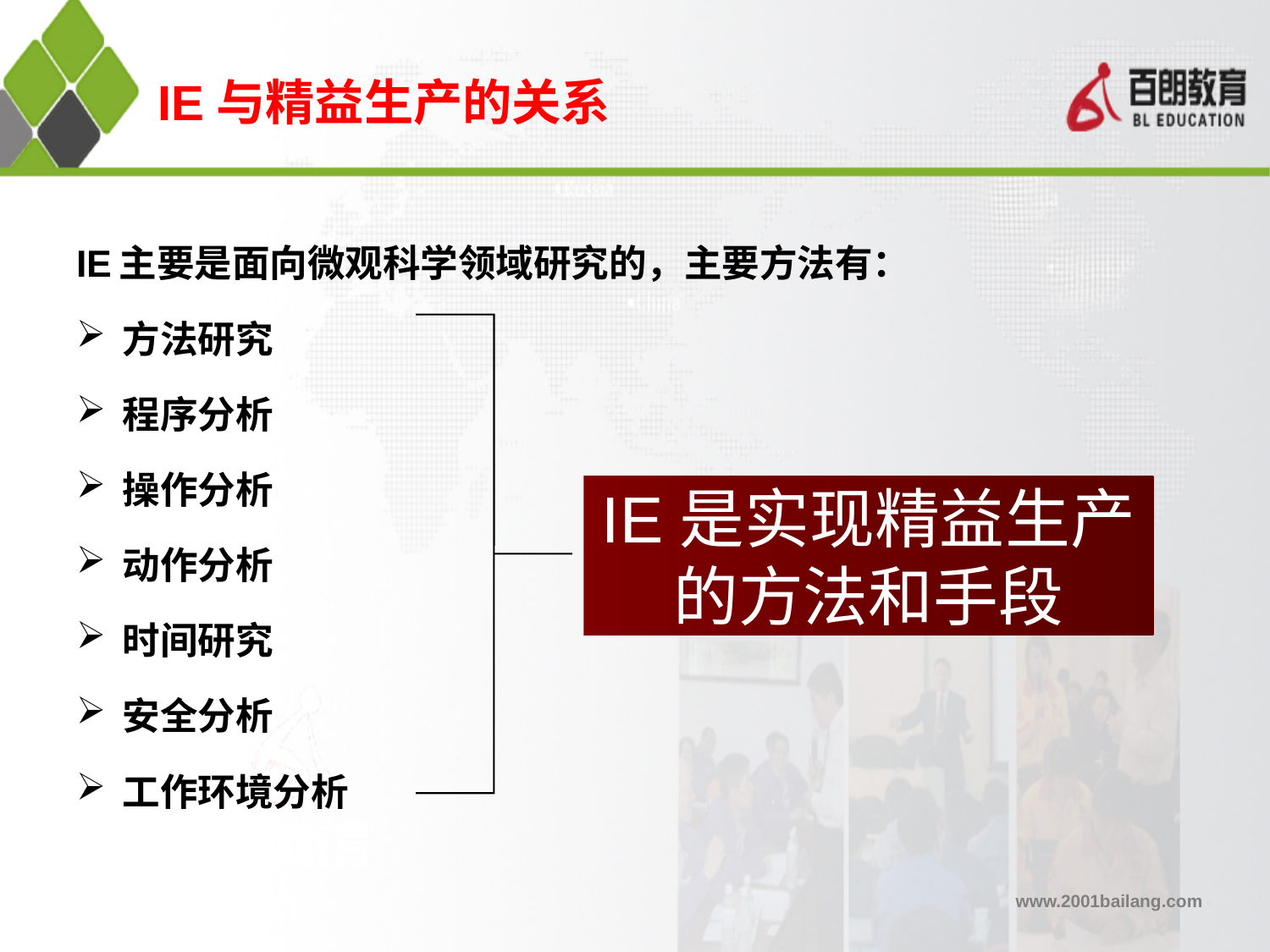

# IE与精益生产的关系
IE主要是面向微观科学领域研究的，主要方法有：
方法研究
程序分析
操作分析
动作分析
时间研究
安全分析
工作环境分析

IE是实现精益生产的方法和手段